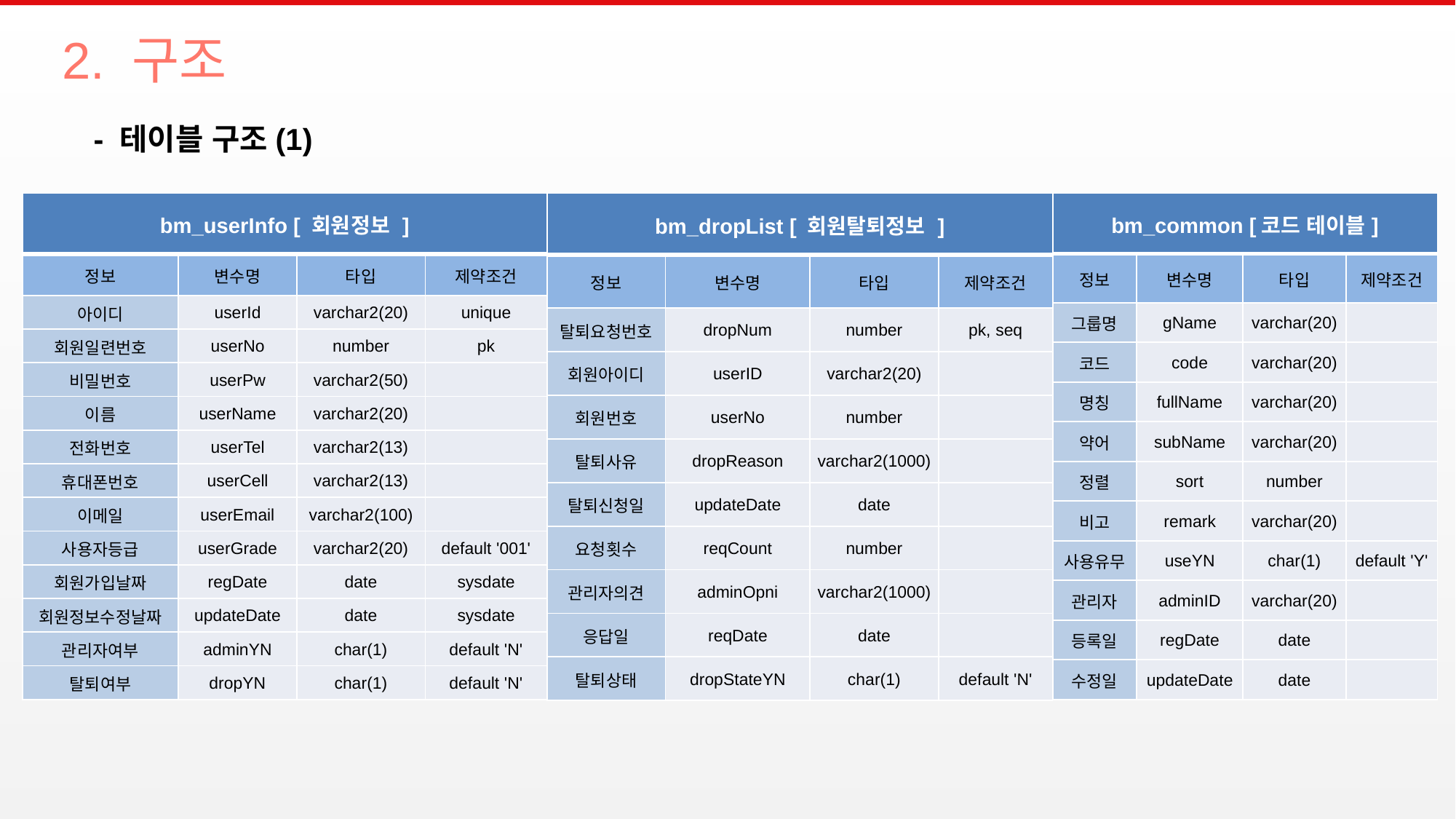

# 2. 구조
- 테이블 구조(1)
| bm\_userInfo [ 회원정보 ] |  |  |  |
| --- | --- | --- | --- |
| 정보 | 변수명 | 타입 | 제약조건 |
| 아이디 | userId | varchar2(20) | unique |
| 회원일련번호 | userNo | number | pk |
| 비밀번호 | userPw | varchar2(50) |  |
| 이름 | userName | varchar2(20) |  |
| 전화번호 | userTel | varchar2(13) |  |
| 휴대폰번호 | userCell | varchar2(13) |  |
| 이메일 | userEmail | varchar2(100) |  |
| 사용자등급 | userGrade | varchar2(20) | default '001' |
| 회원가입날짜 | regDate | date | sysdate |
| 회원정보수정날짜 | updateDate | date | sysdate |
| 관리자여부 | adminYN | char(1) | default 'N' |
| 탈퇴여부 | dropYN | char(1) | default 'N' |
| bm\_dropList [ 회원탈퇴정보 ] |  |  |  |
| --- | --- | --- | --- |
| 정보 | 변수명 | 타입 | 제약조건 |
| 탈퇴요청번호 | dropNum | number | pk, seq |
| 회원아이디 | userID | varchar2(20) |  |
| 회원번호 | userNo | number |  |
| 탈퇴사유 | dropReason | varchar2(1000) |  |
| 탈퇴신청일 | updateDate | date |  |
| 요청횟수 | reqCount | number |  |
| 관리자의견 | adminOpni | varchar2(1000) |  |
| 응답일 | reqDate | date |  |
| 탈퇴상태 | dropStateYN | char(1) | default 'N' |
| bm\_common [코드 테이블] |  |  |  |
| --- | --- | --- | --- |
| 정보 | 변수명 | 타입 | 제약조건 |
| 그룹명 | gName | varchar(20) |  |
| 코드 | code | varchar(20) |  |
| 명칭 | fullName | varchar(20) |  |
| 약어 | subName | varchar(20) |  |
| 정렬 | sort | number |  |
| 비고 | remark | varchar(20) |  |
| 사용유무 | useYN | char(1) | default 'Y' |
| 관리자 | adminID | varchar(20) |  |
| 등록일 | regDate | date |  |
| 수정일 | updateDate | date |  |